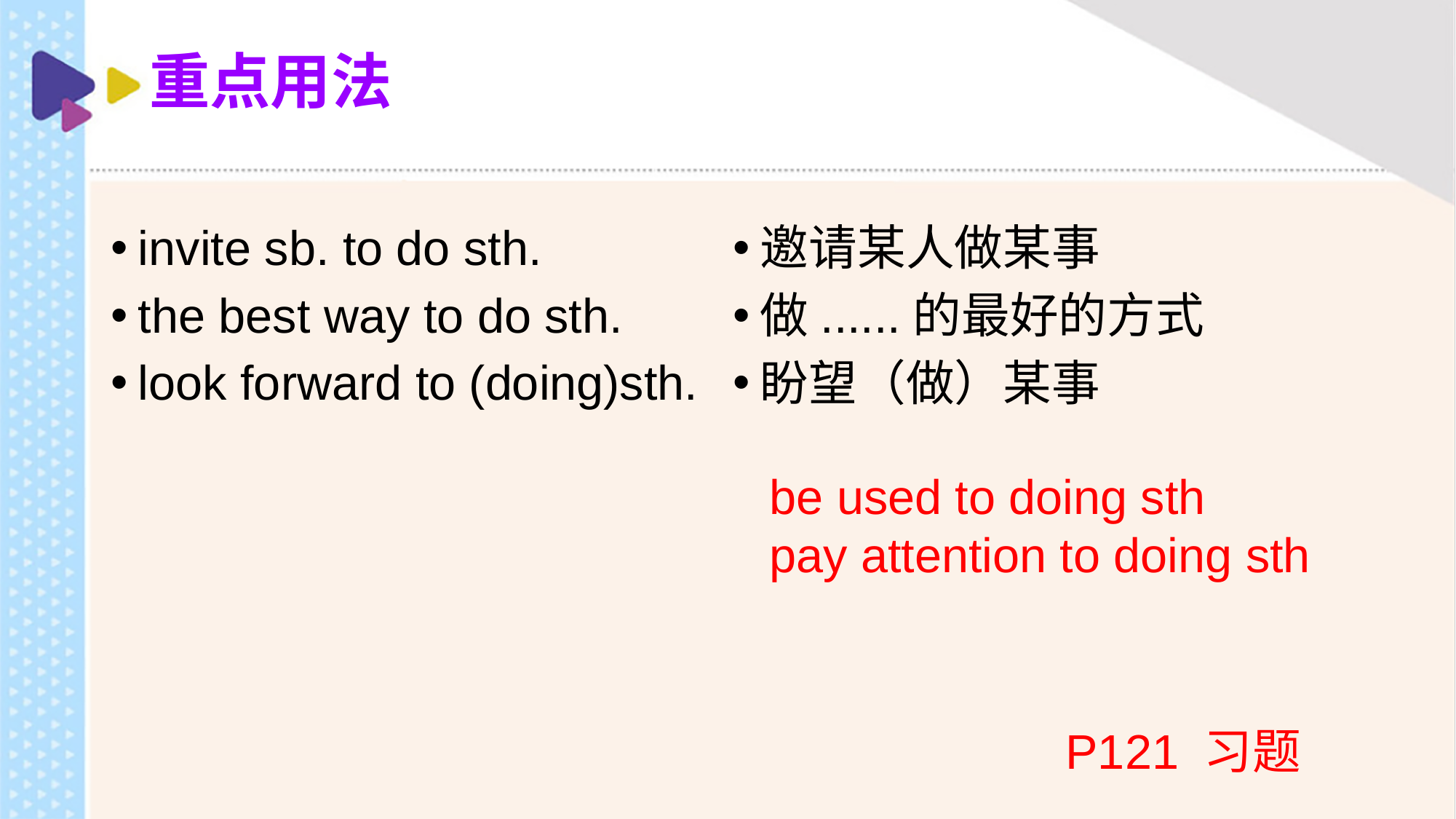

# 重点用法
invite sb. to do sth.
the best way to do sth.
look forward to (doing)sth.
邀请某人做某事
做......的最好的方式
盼望（做）某事

be used to doing sth
pay attention to doing sth
P121 习题